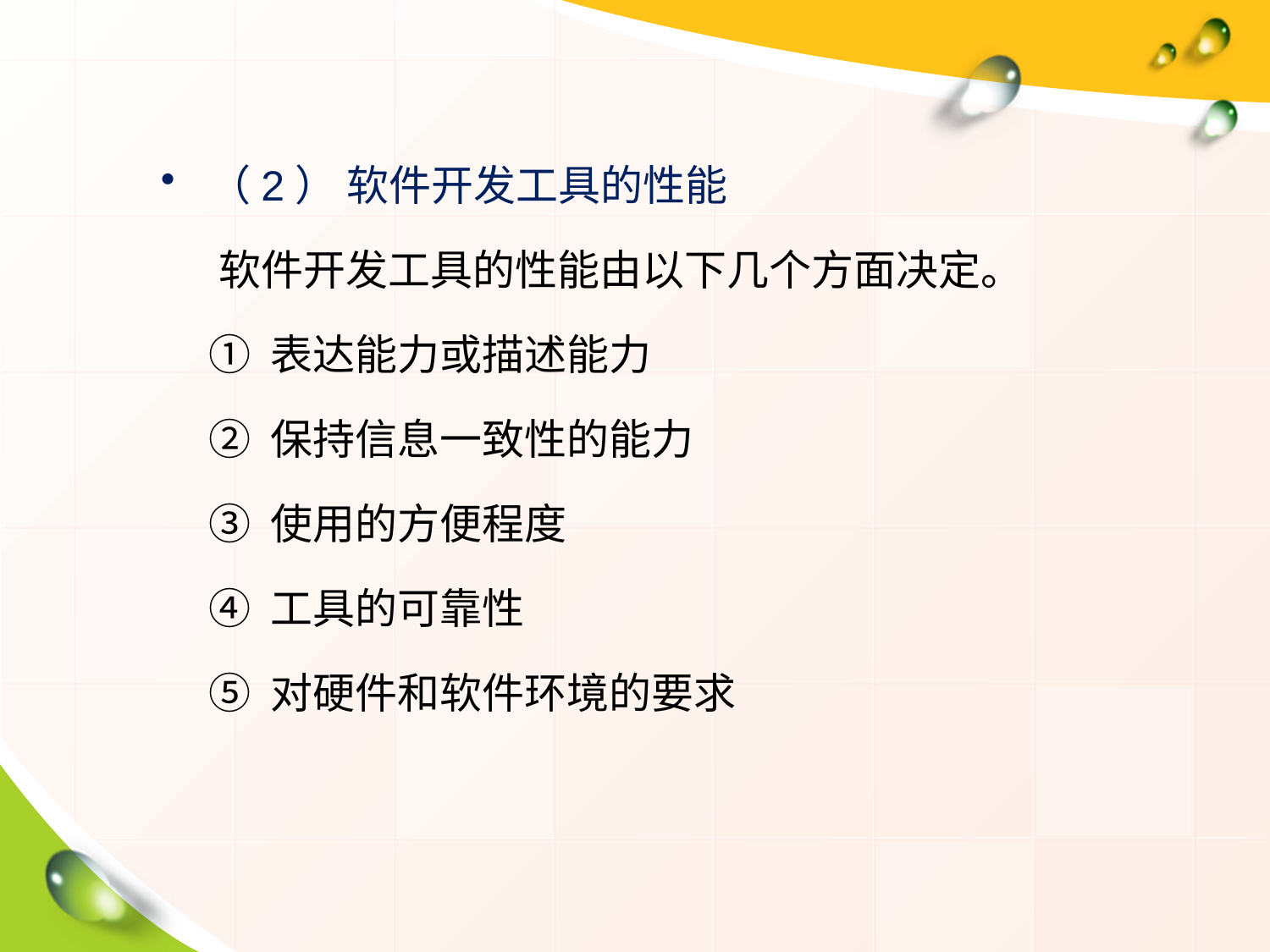

（2） 软件开发工具的性能
     软件开发工具的性能由以下几个方面决定。
     ① 表达能力或描述能力
     ② 保持信息一致性的能力
     ③ 使用的方便程度
     ④ 工具的可靠性
     ⑤ 对硬件和软件环境的要求